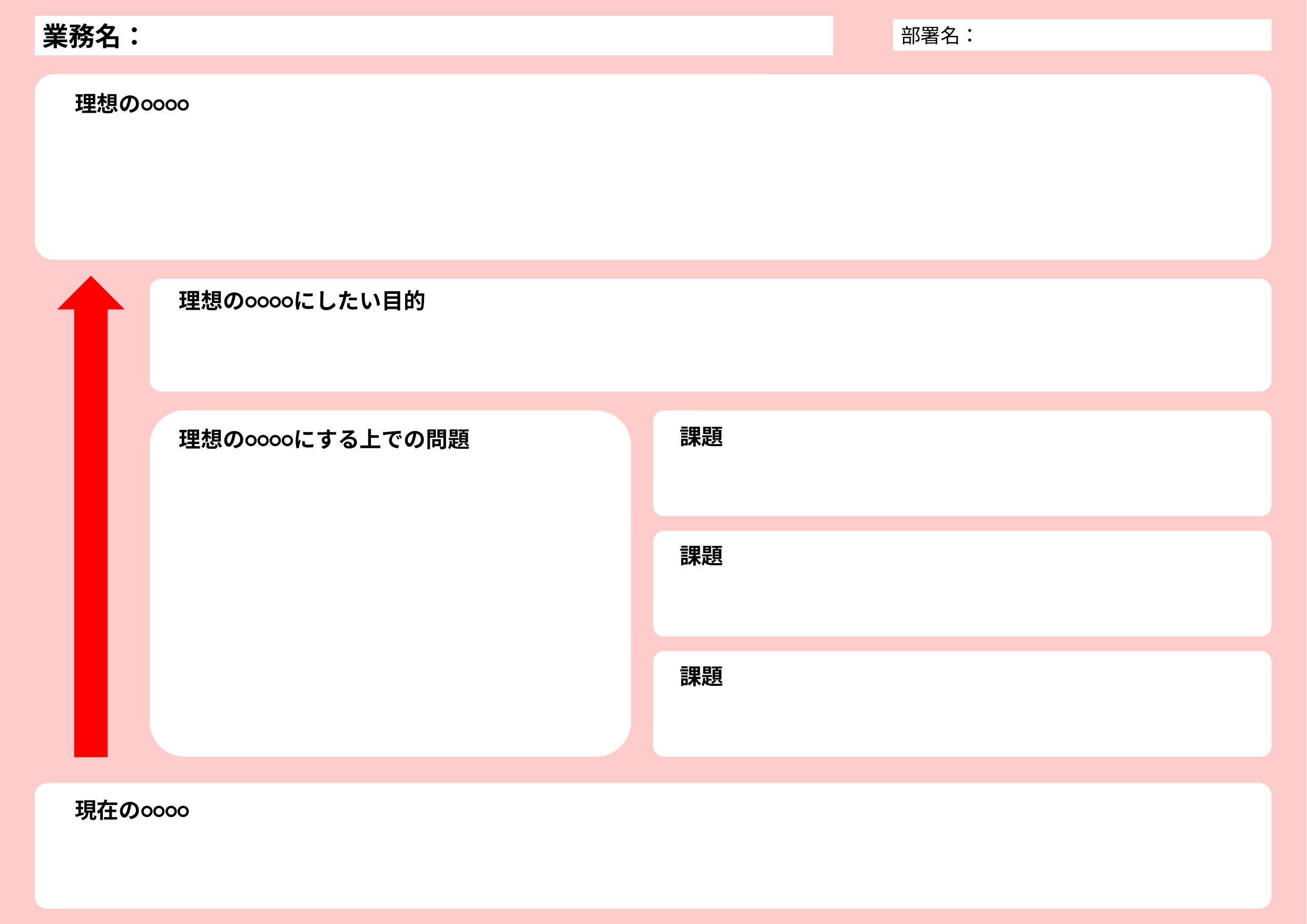

業務名：
部署名：

理想の○○○○

理想の○○○○にしたい目的

課題
理想の○○○○にする上での問題

課題

課題

現在の○○○○